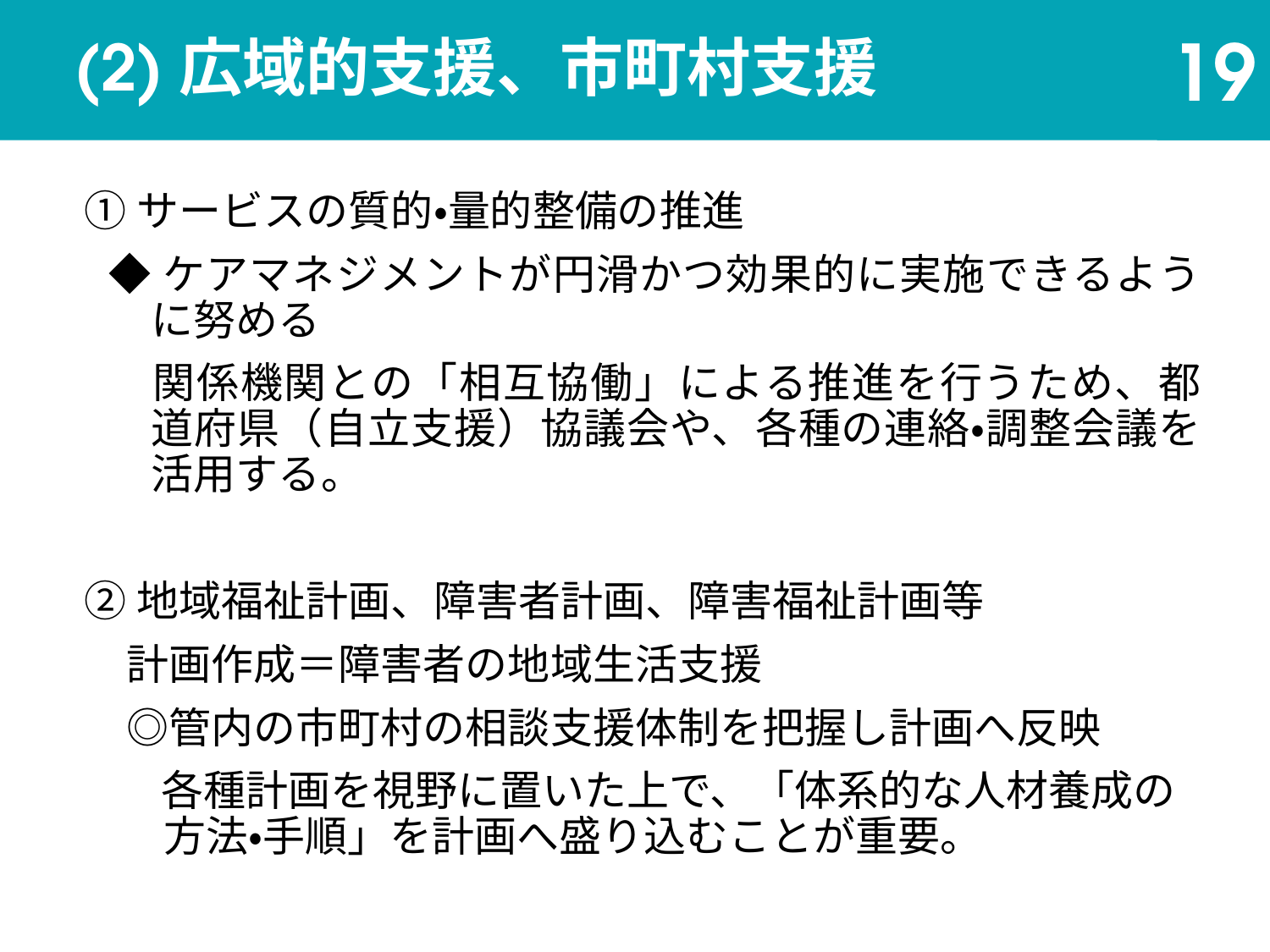

19
# (2)広域的支援、市町村支援
①サービスの質的・量的整備の推進
◆ケアマネジメントが円滑かつ効果的に実施できるように努める
　関係機関との「相互協働」による推進を行うため、都道府県（自立支援）協議会や、各種の連絡・調整会議を活用する。

②地域福祉計画、障害者計画、障害福祉計画等
　計画作成＝障害者の地域生活支援
　◎管内の市町村の相談支援体制を把握し計画へ反映
　　各種計画を視野に置いた上で、「体系的な人材養成の方法・手順」を計画へ盛り込むことが重要。